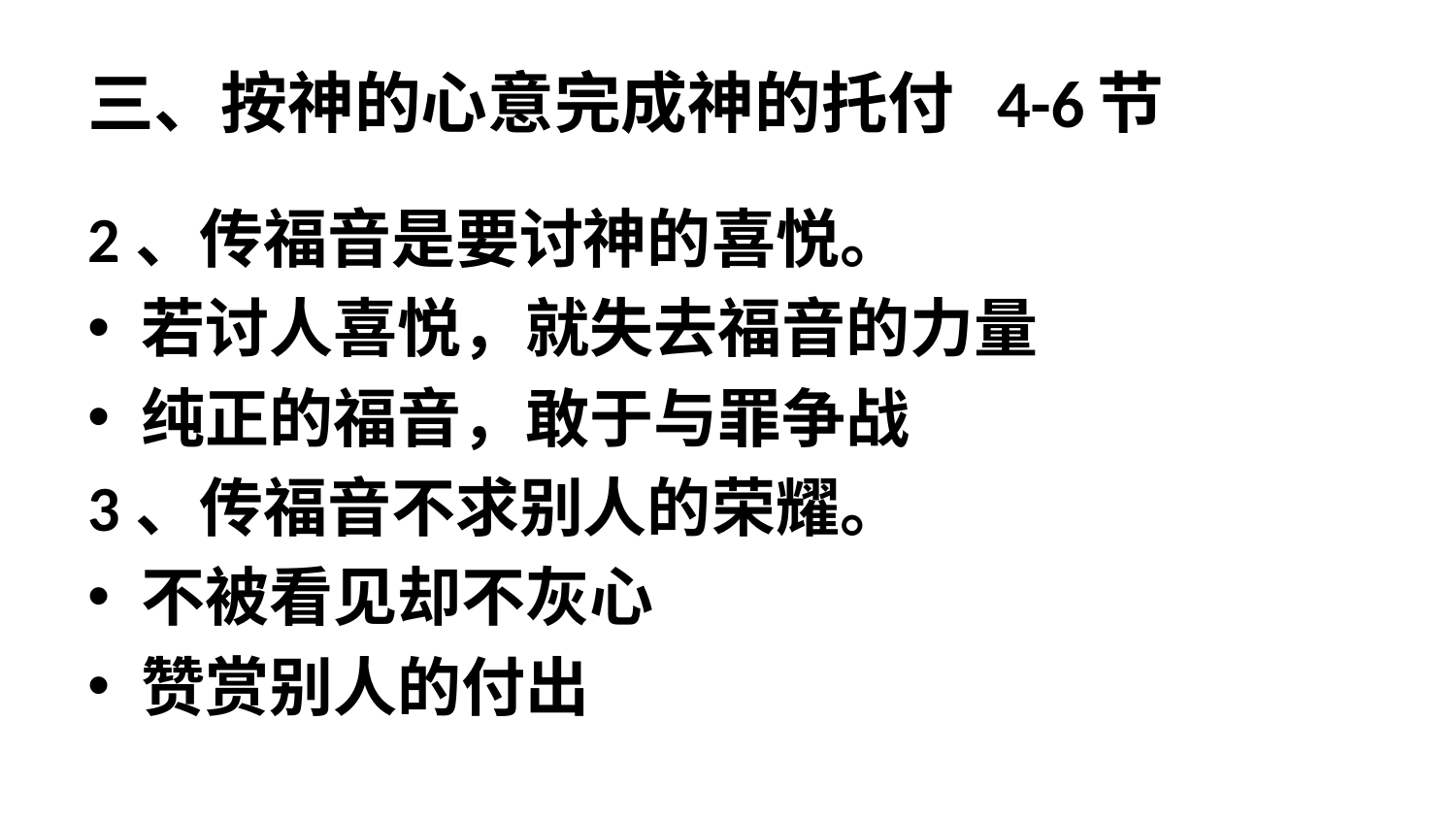

# 三、按神的心意完成神的托付  4-6节
2、传福音是要讨神的喜悦。
若讨人喜悦，就失去福音的力量
纯正的福音，敢于与罪争战
3、传福音不求别人的荣耀。
不被看见却不灰心
赞赏别人的付出